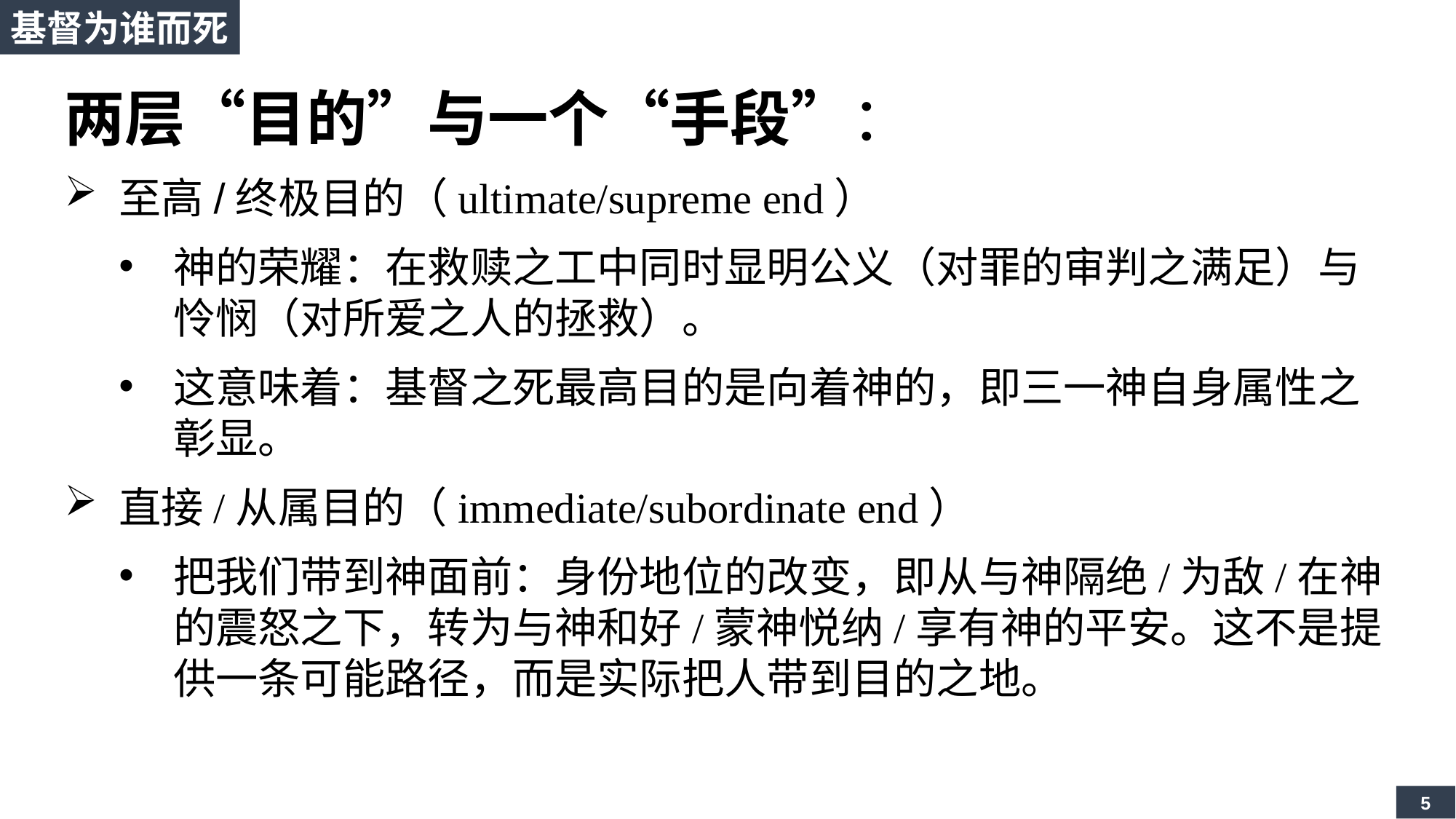

基督为谁而死
两层“目的”与一个“手段”：
至高/终极目的（ultimate/supreme end）
神的荣耀：在救赎之工中同时显明公义（对罪的审判之满足）与怜悯（对所爱之人的拯救）。
这意味着：基督之死最高目的是向着神的，即三一神自身属性之彰显。
直接/从属目的（immediate/subordinate end）
把我们带到神面前：身份地位的改变，即从与神隔绝/为敌/在神的震怒之下，转为与神和好/蒙神悦纳/享有神的平安。这不是提供一条可能路径，而是实际把人带到目的之地。
5